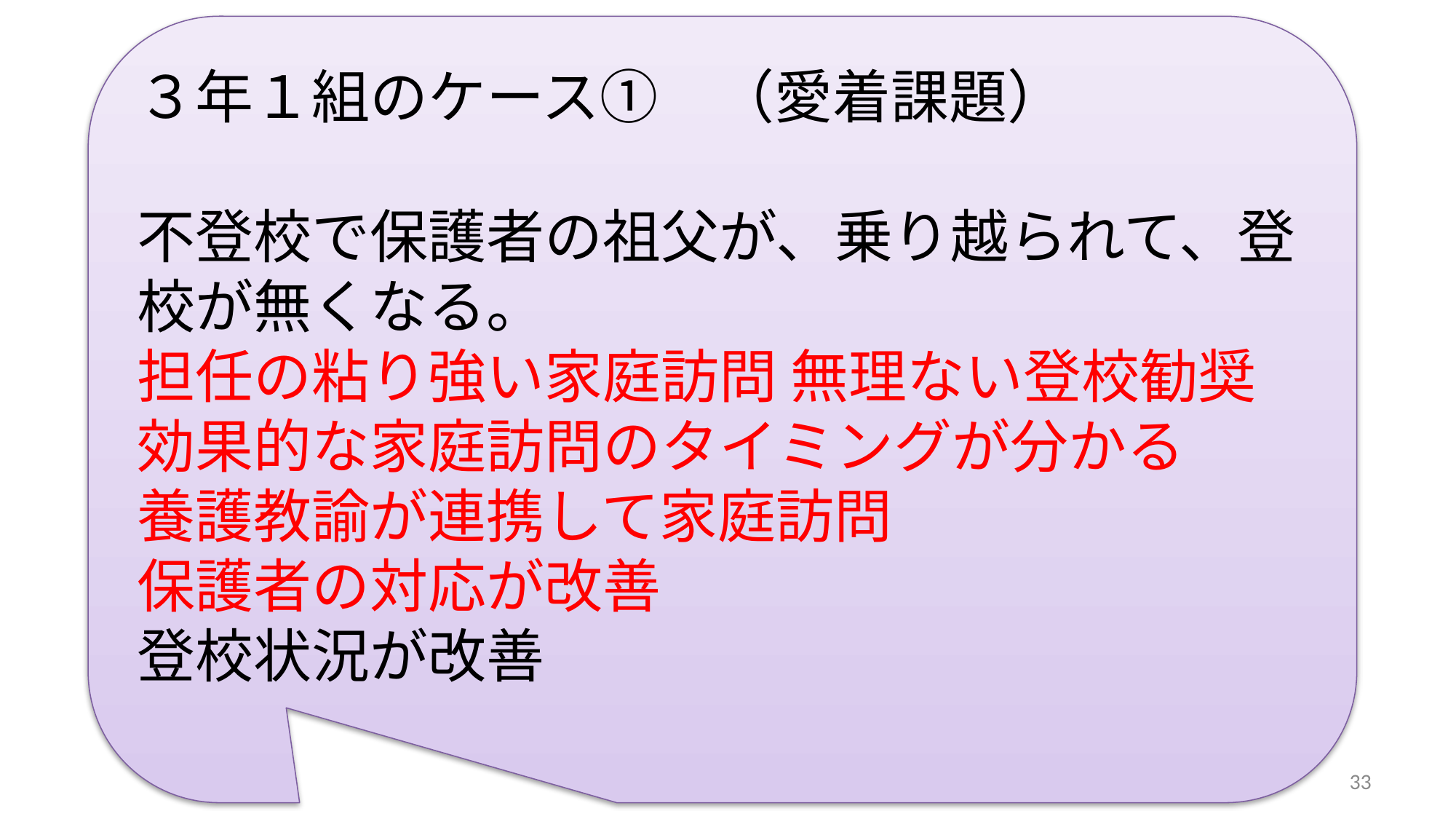

３年１組のケース①　（愛着課題）

不登校で保護者の祖父が、乗り越られて、登校が無くなる。
担任の粘り強い家庭訪問 無理ない登校勧奨
効果的な家庭訪問のタイミングが分かる
養護教諭が連携して家庭訪問
保護者の対応が改善
登校状況が改善

33